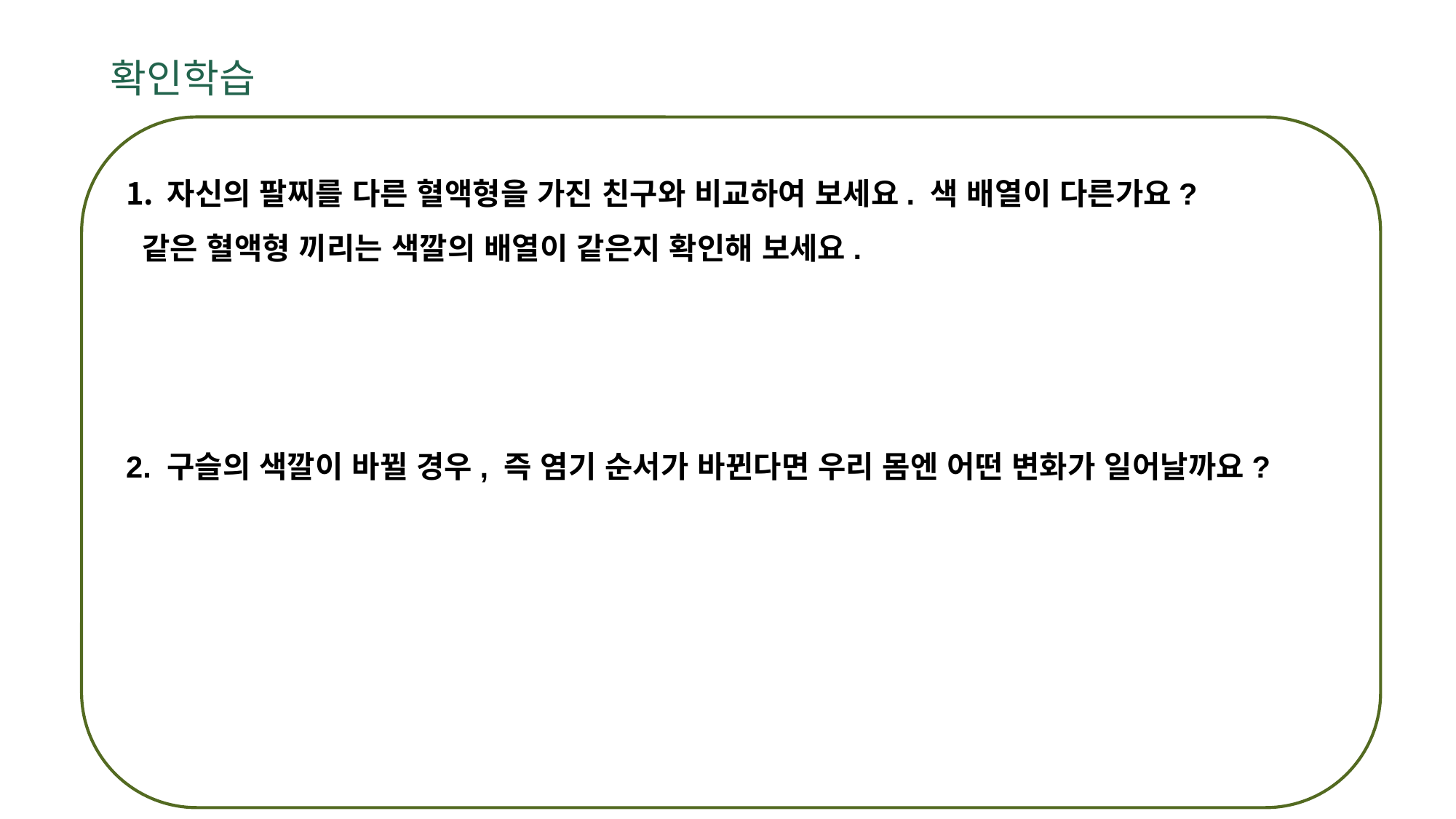

확인학습
자신의 팔찌를 다른 혈액형을 가진 친구와 비교하여 보세요. 색 배열이 다른가요?
 같은 혈액형 끼리는 색깔의 배열이 같은지 확인해 보세요.

2. 구슬의 색깔이 바뀔 경우, 즉 염기 순서가 바뀐다면 우리 몸엔 어떤 변화가 일어날까요?